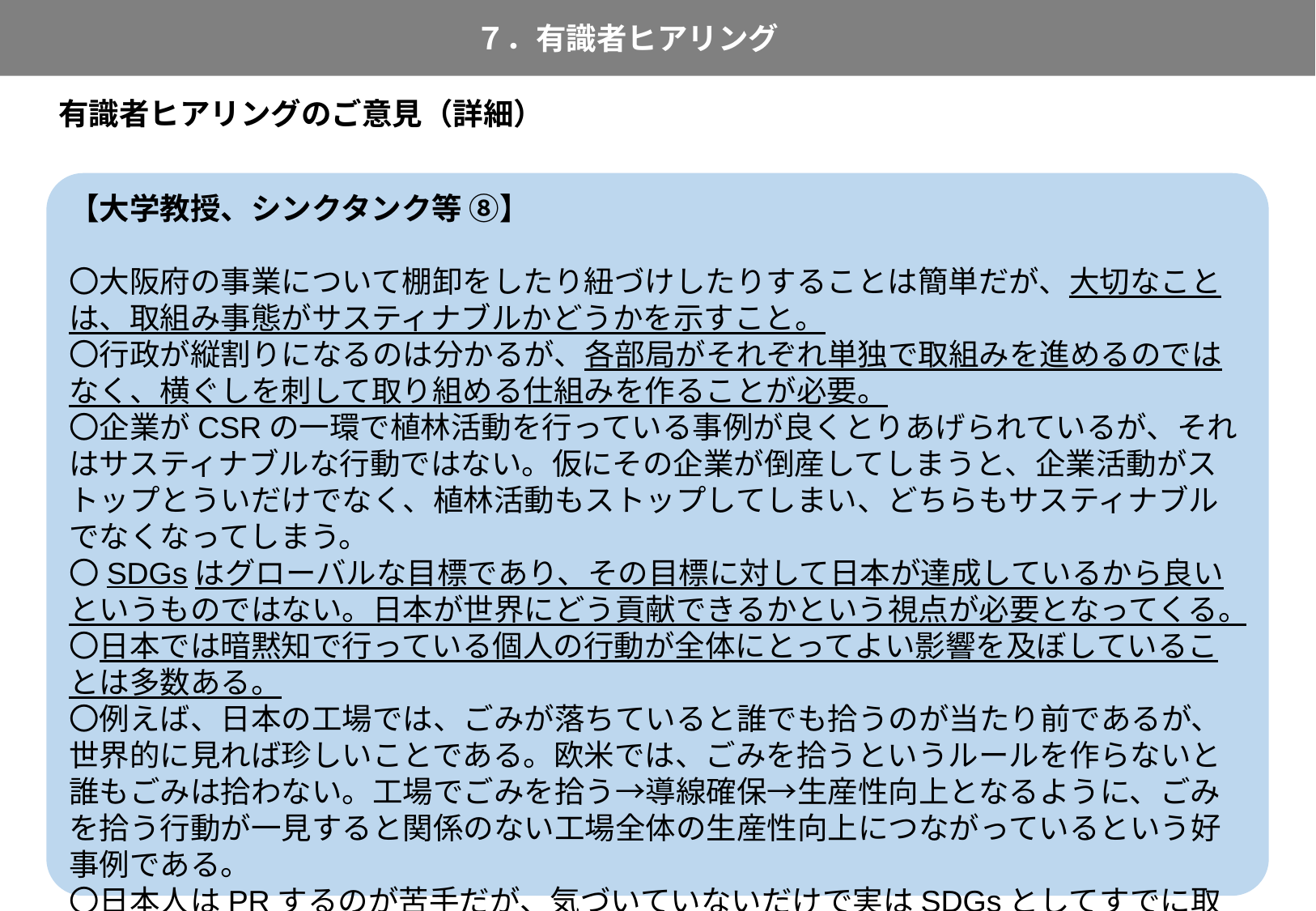

７．有識者ヒアリング
101
有識者ヒアリングのご意見（詳細）
【大学教授、シンクタンク等 ⑧】

〇大阪府の事業について棚卸をしたり紐づけしたりすることは簡単だが、大切なことは、取組み事態がサスティナブルかどうかを示すこと。
〇行政が縦割りになるのは分かるが、各部局がそれぞれ単独で取組みを進めるのではなく、横ぐしを刺して取り組める仕組みを作ることが必要。
〇企業がCSRの一環で植林活動を行っている事例が良くとりあげられているが、それはサスティナブルな行動ではない。仮にその企業が倒産してしまうと、企業活動がストップとういだけでなく、植林活動もストップしてしまい、どちらもサスティナブルでなくなってしまう。
〇SDGsはグローバルな目標であり、その目標に対して日本が達成しているから良いというものではない。日本が世界にどう貢献できるかという視点が必要となってくる。
〇日本では暗黙知で行っている個人の行動が全体にとってよい影響を及ぼしていることは多数ある。
〇例えば、日本の工場では、ごみが落ちていると誰でも拾うのが当たり前であるが、世界的に見れば珍しいことである。欧米では、ごみを拾うというルールを作らないと誰もごみは拾わない。工場でごみを拾う→導線確保→生産性向上となるように、ごみを拾う行動が一見すると関係のない工場全体の生産性向上につながっているという好事例である。
〇日本人はPRするのが苦手だが、気づいていないだけで実はSDGsとしてすでに取り組んでいるという好事例をどう示していくのかということが必要でないか。特に、企業や行政といった、各ステークホルダーがウィンウィンとなるような事例があれば、日本でもSDGsが進んでいることが世界にPRできる。